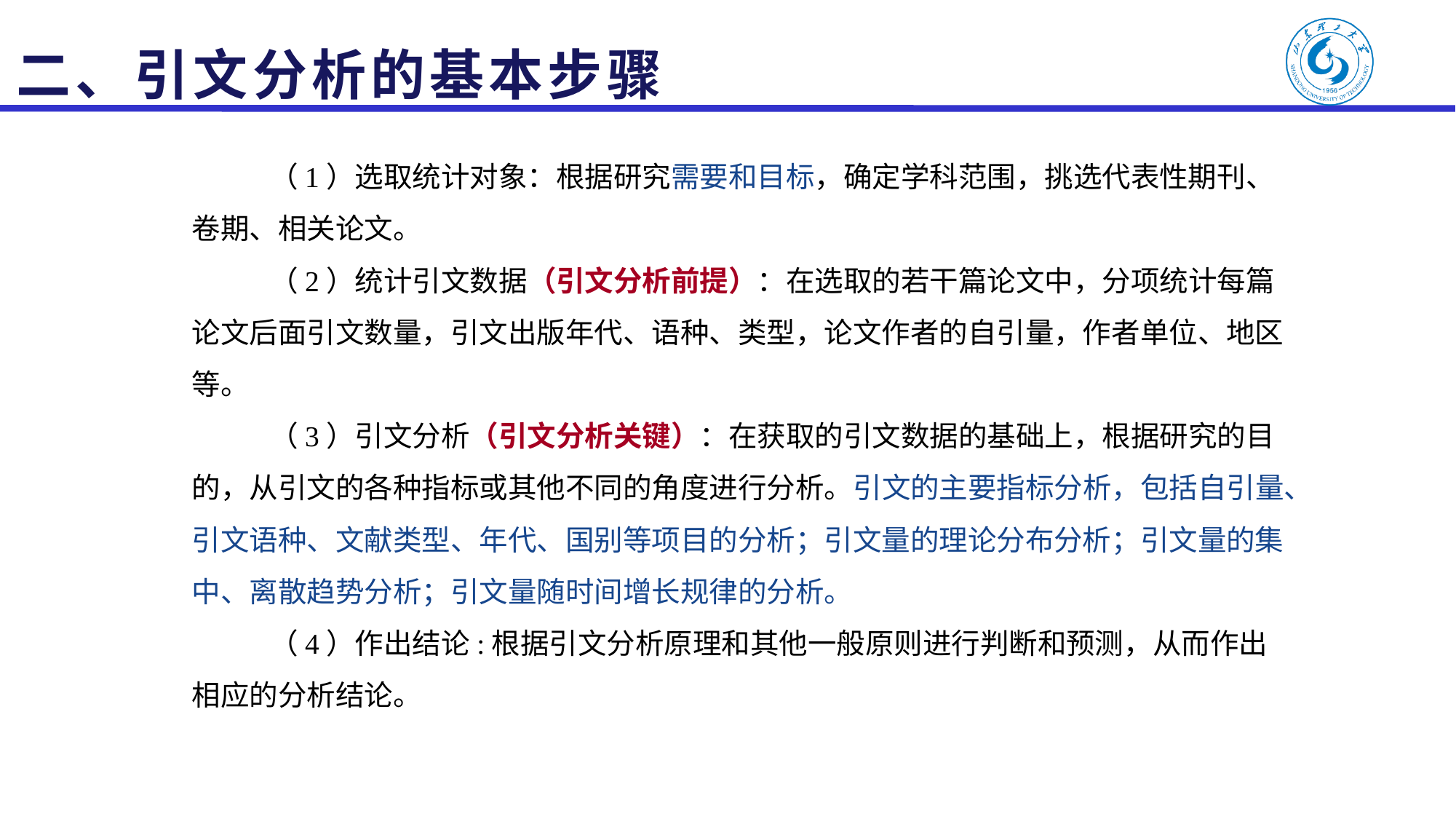

# 二、引文分析的基本步骤
（1）选取统计对象：根据研究需要和目标，确定学科范围，挑选代表性期刊、卷期、相关论文。
（2）统计引文数据（引文分析前提）：在选取的若干篇论文中，分项统计每篇论文后面引文数量，引文出版年代、语种、类型，论文作者的自引量，作者单位、地区等。
（3）引文分析（引文分析关键）：在获取的引文数据的基础上，根据研究的目的，从引文的各种指标或其他不同的角度进行分析。引文的主要指标分析，包括自引量、引文语种、文献类型、年代、国别等项目的分析；引文量的理论分布分析；引文量的集中、离散趋势分析；引文量随时间增长规律的分析。
（4）作出结论:根据引文分析原理和其他一般原则进行判断和预测，从而作出相应的分析结论。